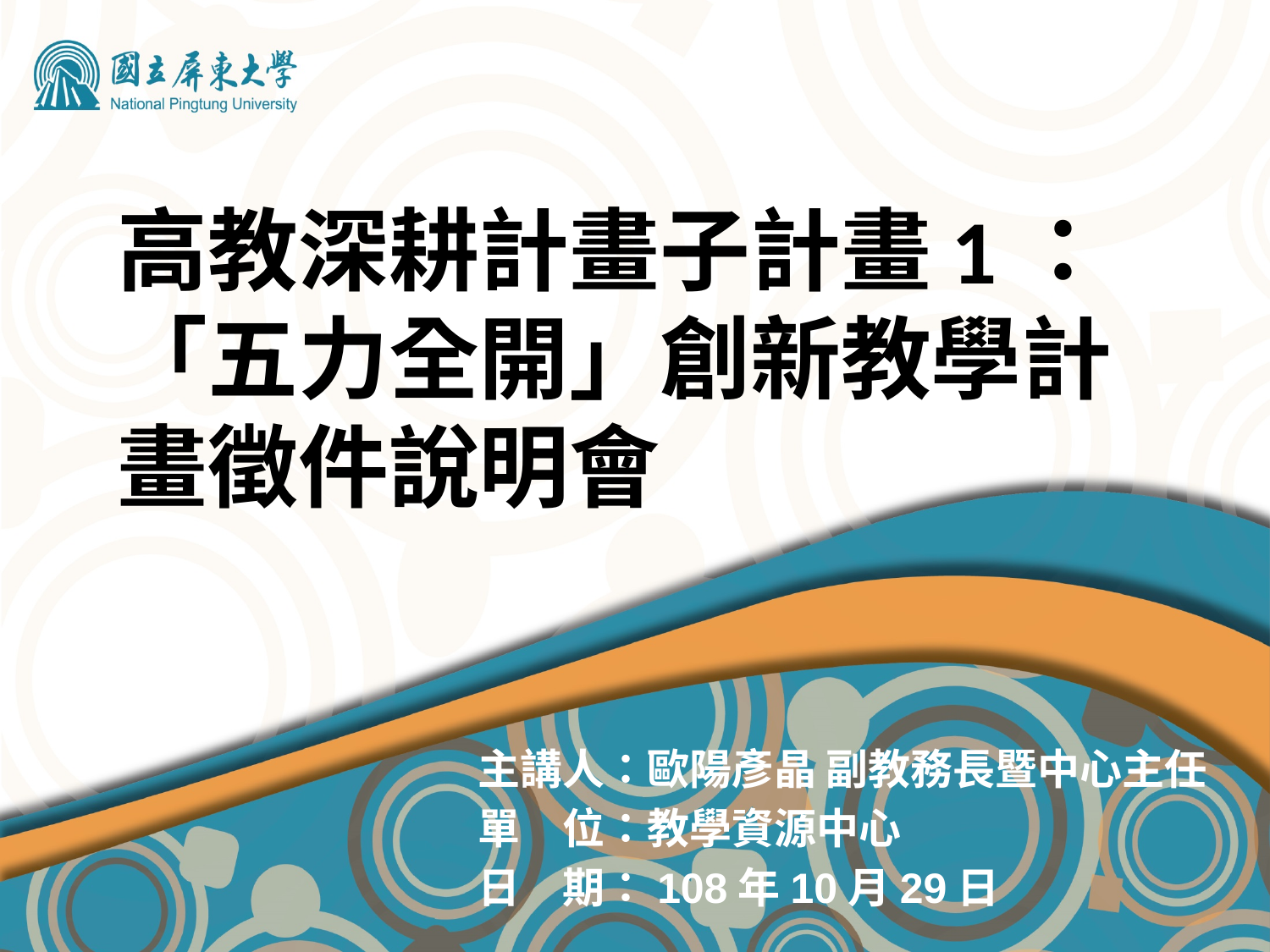

# 高教深耕計畫子計畫1：「五力全開」創新教學計畫徵件說明會
主講人：歐陽彥晶 副教務長暨中心主任
單　位：教學資源中心
日　期：108年10月29日